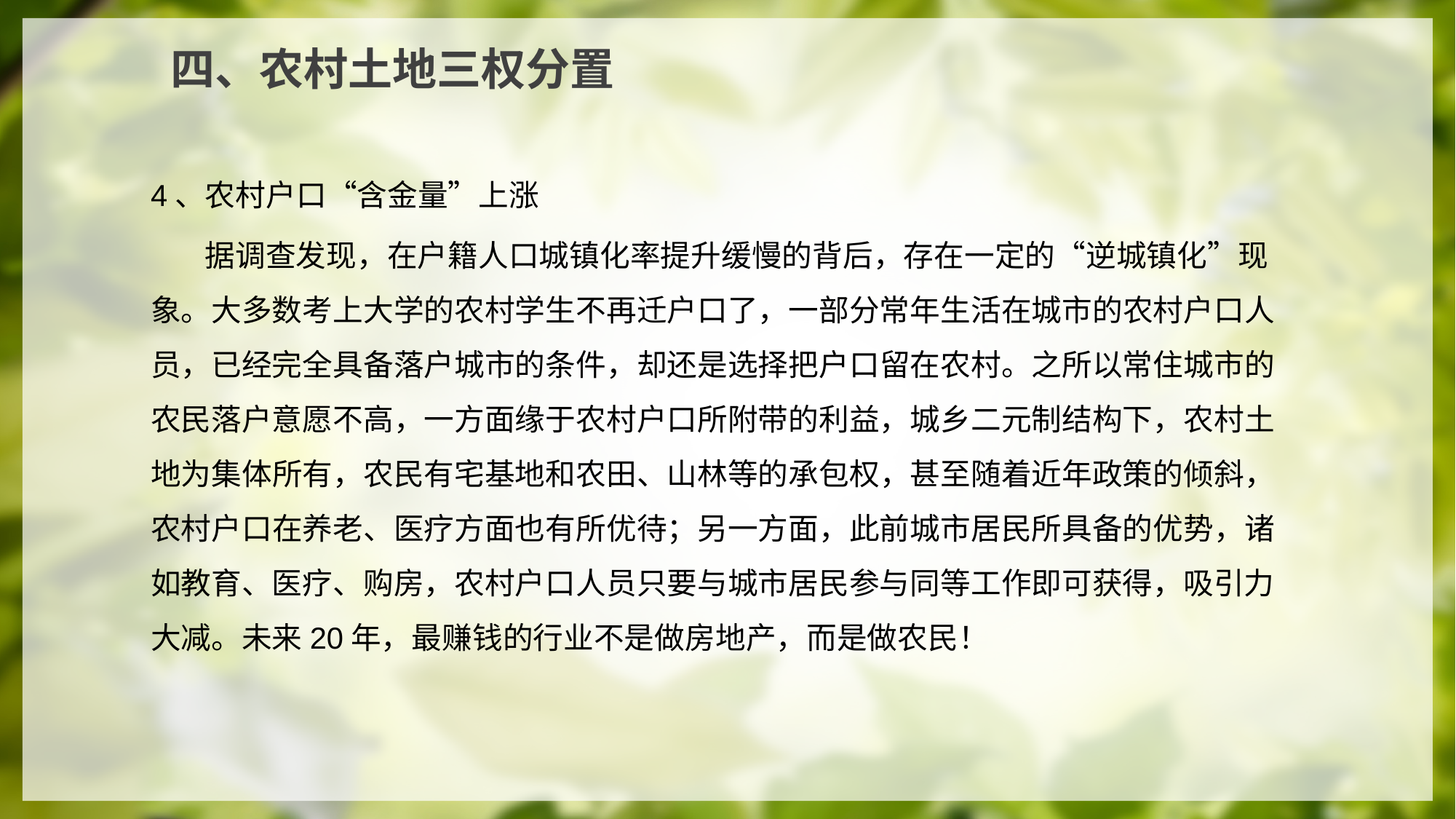

四、农村土地三权分置
4、农村户口“含金量”上涨
       据调查发现，在户籍人口城镇化率提升缓慢的背后，存在一定的“逆城镇化”现象。大多数考上大学的农村学生不再迁户口了，一部分常年生活在城市的农村户口人员，已经完全具备落户城市的条件，却还是选择把户口留在农村。之所以常住城市的农民落户意愿不高，一方面缘于农村户口所附带的利益，城乡二元制结构下，农村土地为集体所有，农民有宅基地和农田、山林等的承包权，甚至随着近年政策的倾斜，农村户口在养老、医疗方面也有所优待；另一方面，此前城市居民所具备的优势，诸如教育、医疗、购房，农村户口人员只要与城市居民参与同等工作即可获得，吸引力大减。未来20年，最赚钱的行业不是做房地产，而是做农民！